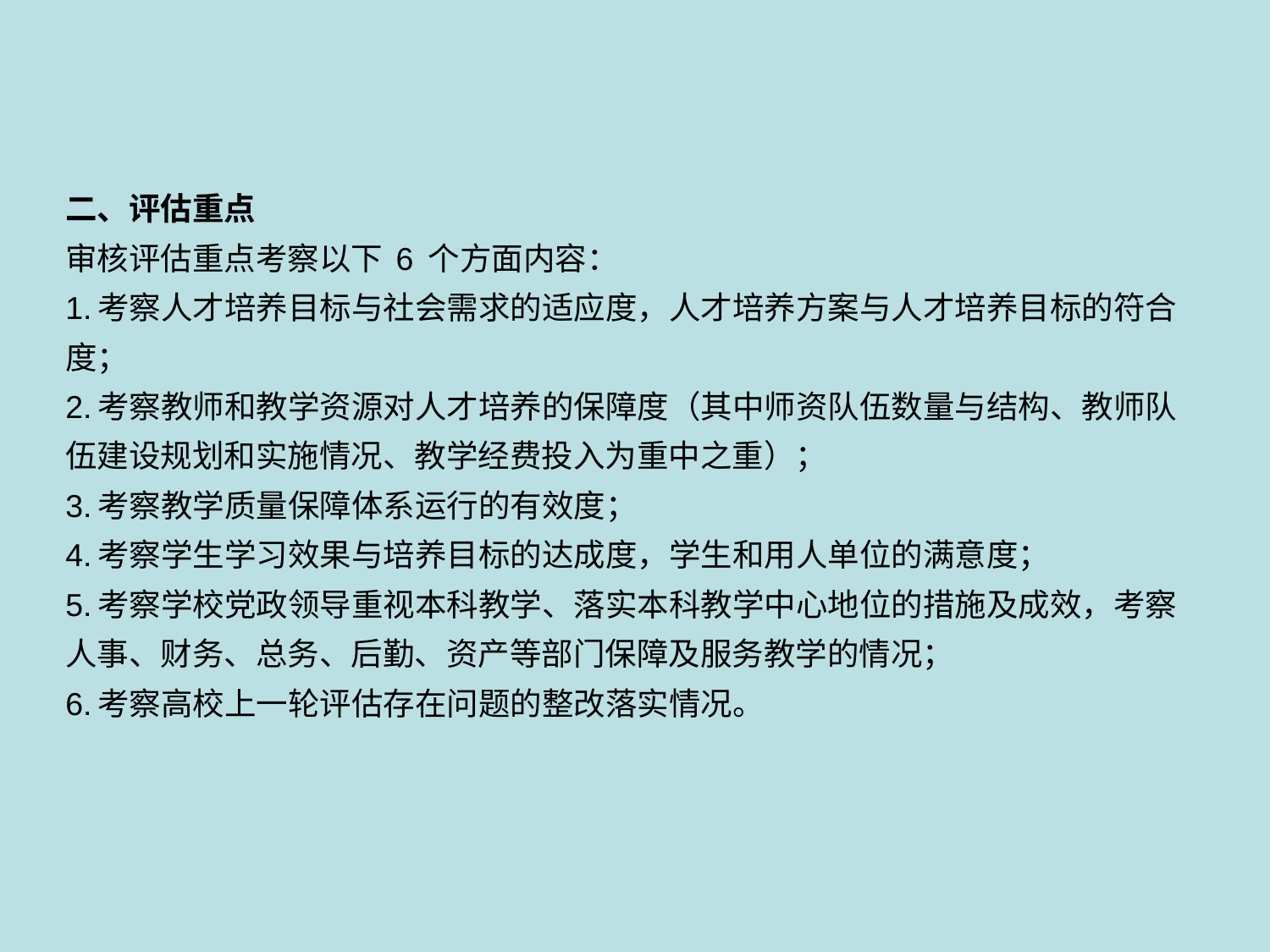

# 二、评估重点 审核评估重点考察以下 6 个方面内容： 1.考察人才培养目标与社会需求的适应度，人才培养方案与人才培养目标的符合度； 2.考察教师和教学资源对人才培养的保障度（其中师资队伍数量与结构、教师队伍建设规划和实施情况、教学经费投入为重中之重）； 3.考察教学质量保障体系运行的有效度； 4.考察学生学习效果与培养目标的达成度，学生和用人单位的满意度； 5.考察学校党政领导重视本科教学、落实本科教学中心地位的措施及成效，考察人事、财务、总务、后勤、资产等部门保障及服务教学的情况； 6.考察高校上一轮评估存在问题的整改落实情况。